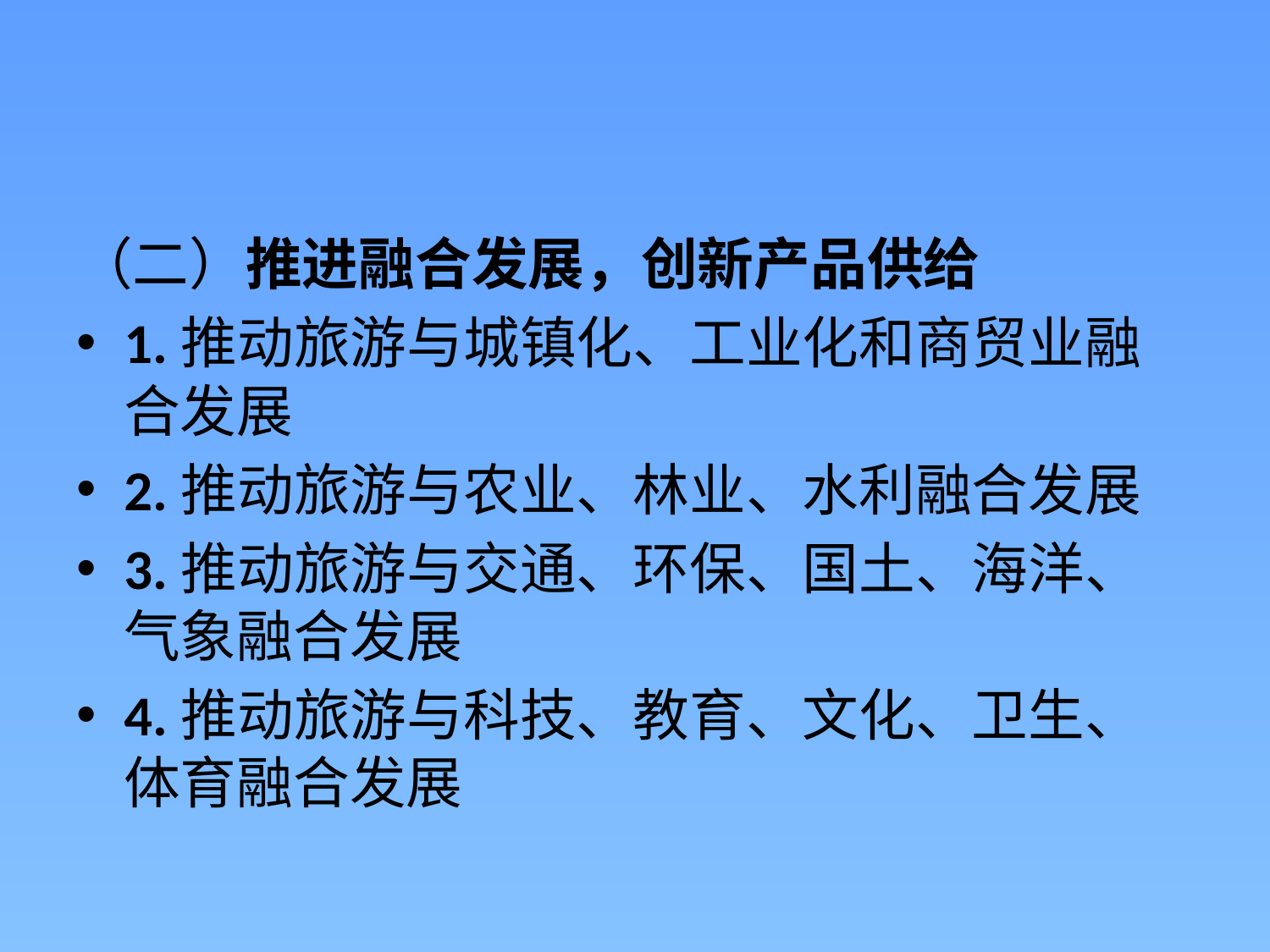

#
（二）推进融合发展，创新产品供给
1.推动旅游与城镇化、工业化和商贸业融合发展
2.推动旅游与农业、林业、水利融合发展
3.推动旅游与交通、环保、国土、海洋、气象融合发展
4.推动旅游与科技、教育、文化、卫生、体育融合发展